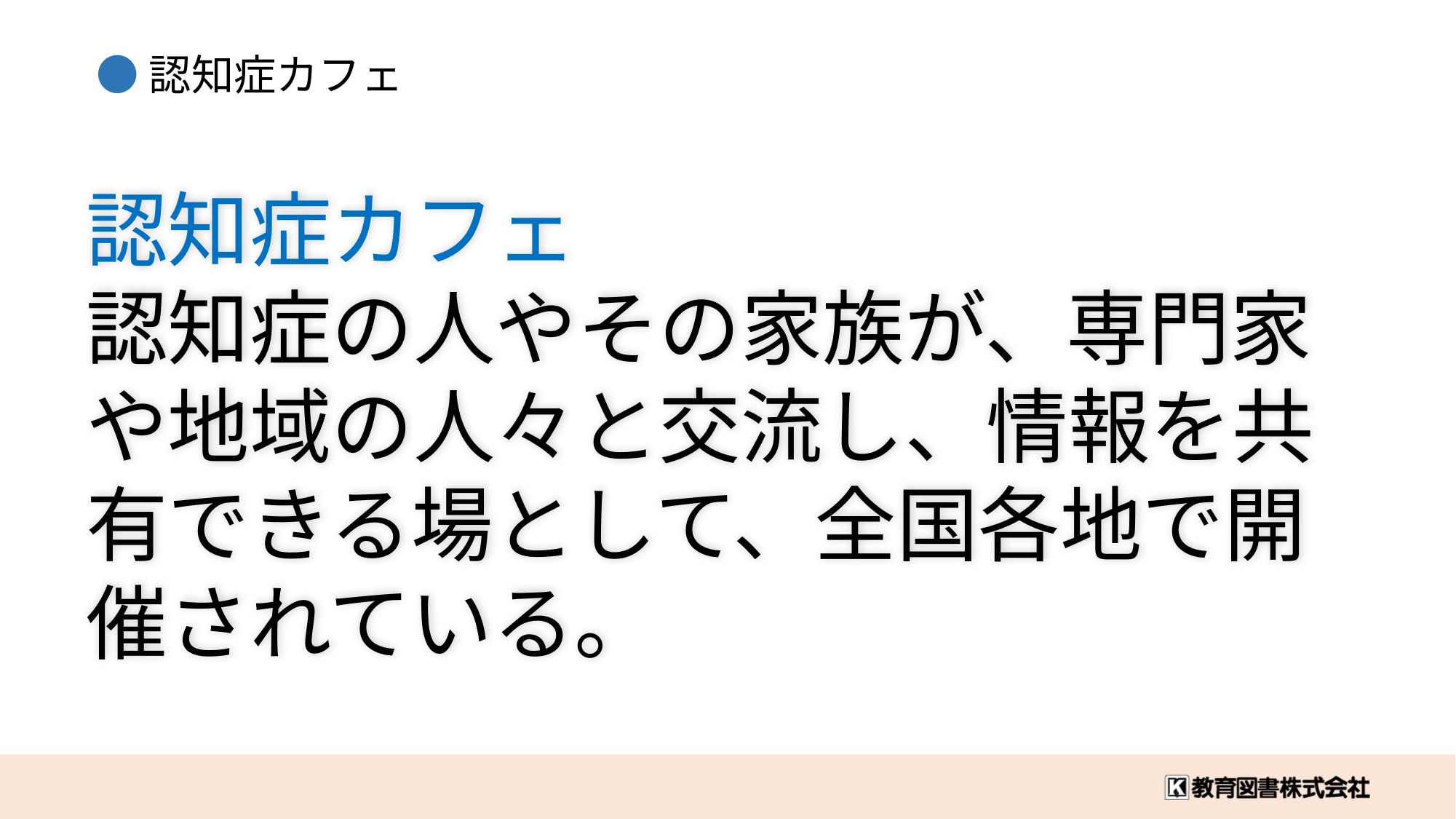

●認知症カフェ
認知症カフェ
認知症の人やその家族が、専門家や地域の人々と交流し、情報を共有できる場として、全国各地で開催されている。